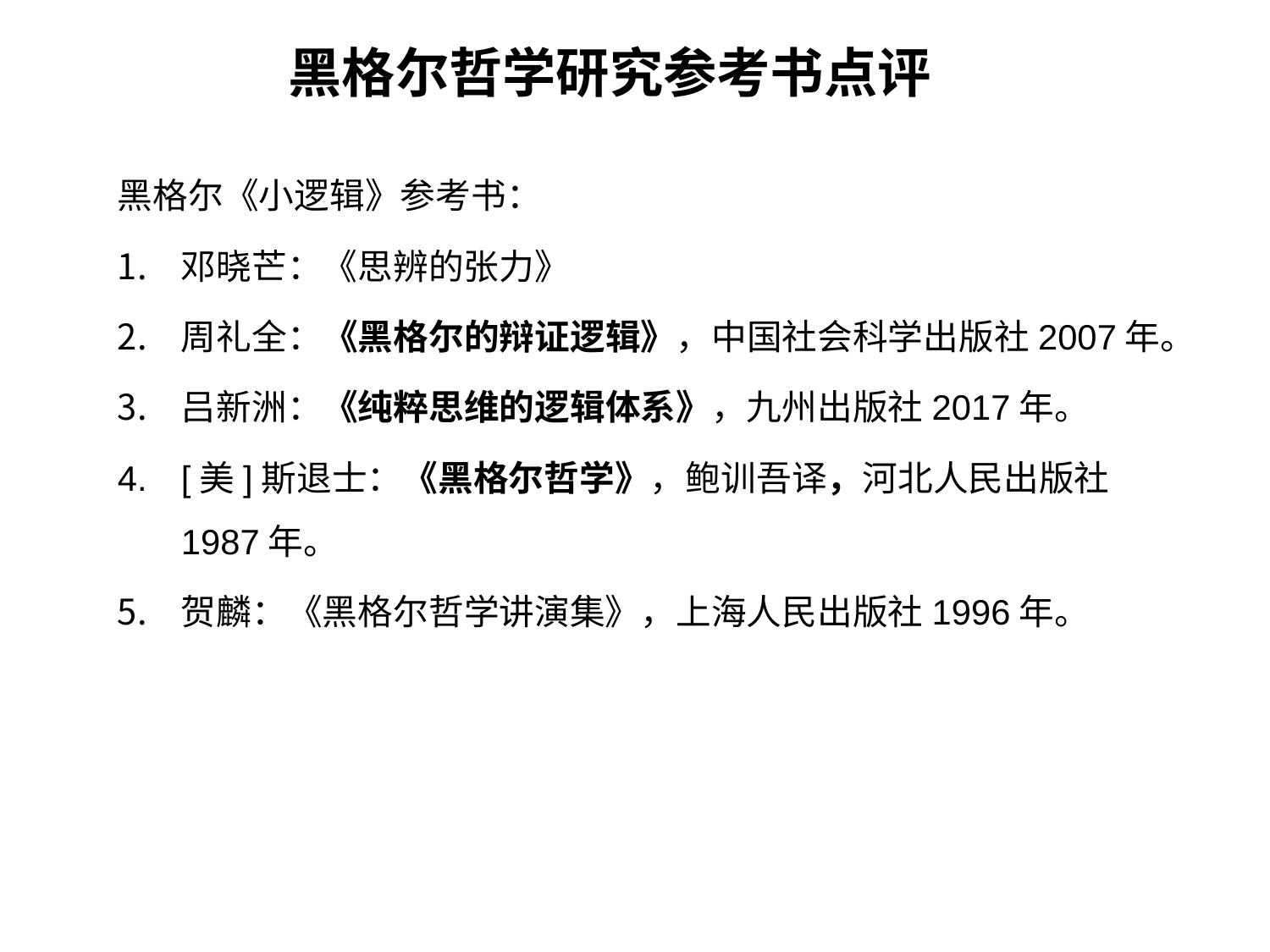

黑格尔哲学研究参考书点评
黑格尔《小逻辑》参考书：
邓晓芒：《思辨的张力》
周礼全：《黑格尔的辩证逻辑》，中国社会科学出版社2007年。
吕新洲：《纯粹思维的逻辑体系》，九州出版社2017年。
[美]斯退士：《黑格尔哲学》，鲍训吾译，河北人民出版社1987年。
贺麟：《黑格尔哲学讲演集》，上海人民出版社1996年。